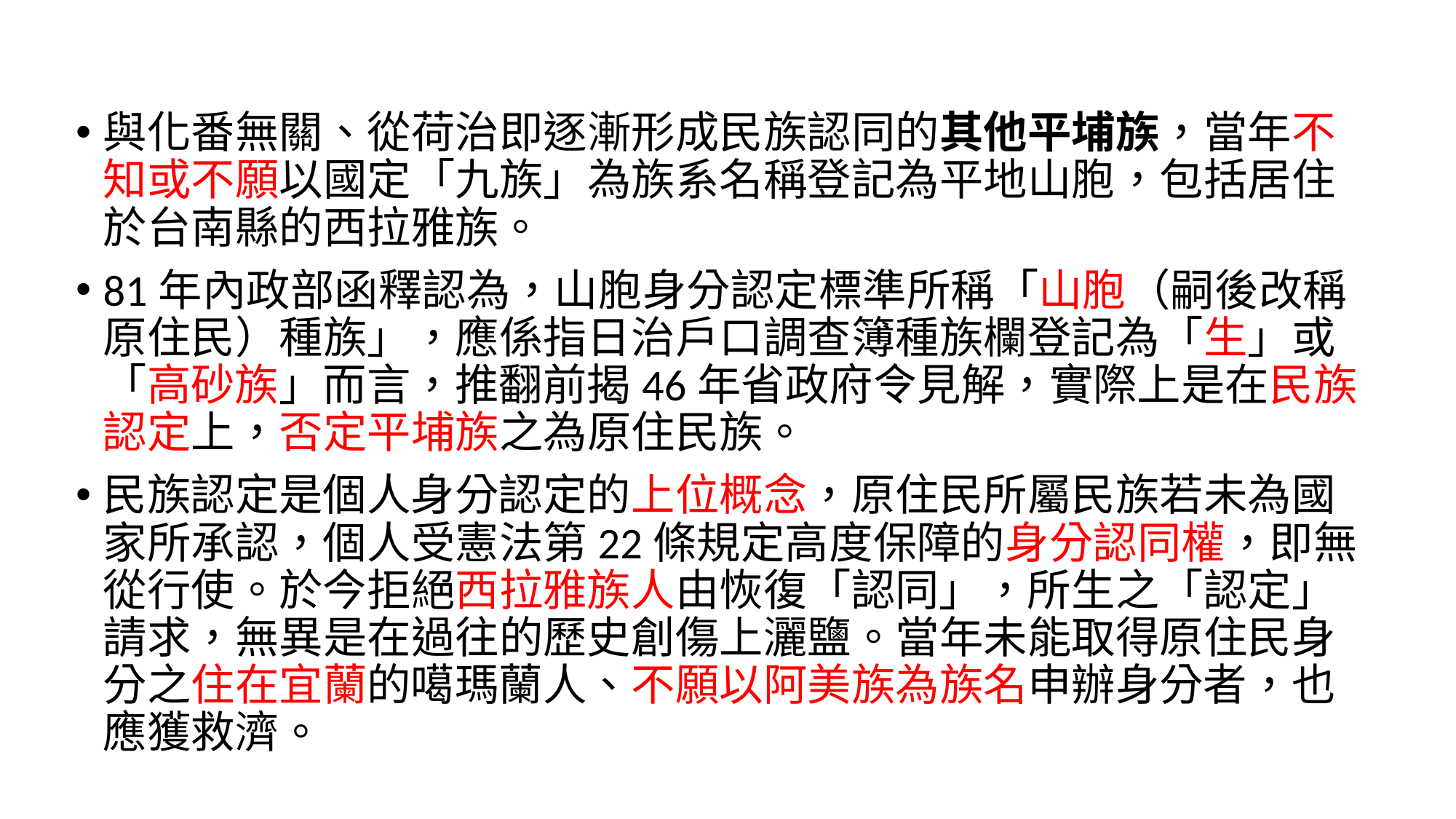

#
與化番無關、從荷治即逐漸形成民族認同的其他平埔族，當年不知或不願以國定「九族」為族系名稱登記為平地山胞，包括居住於台南縣的西拉雅族。
81年內政部函釋認為，山胞身分認定標準所稱「山胞（嗣後改稱原住民）種族」，應係指日治戶口調查簿種族欄登記為「生」或「高砂族」而言，推翻前揭46年省政府令見解，實際上是在民族認定上，否定平埔族之為原住民族。
民族認定是個人身分認定的上位概念，原住民所屬民族若未為國家所承認，個人受憲法第22條規定高度保障的身分認同權，即無從行使。於今拒絕西拉雅族人由恢復「認同」，所生之「認定」請求，無異是在過往的歷史創傷上灑鹽。當年未能取得原住民身分之住在宜蘭的噶瑪蘭人、不願以阿美族為族名申辦身分者，也應獲救濟。